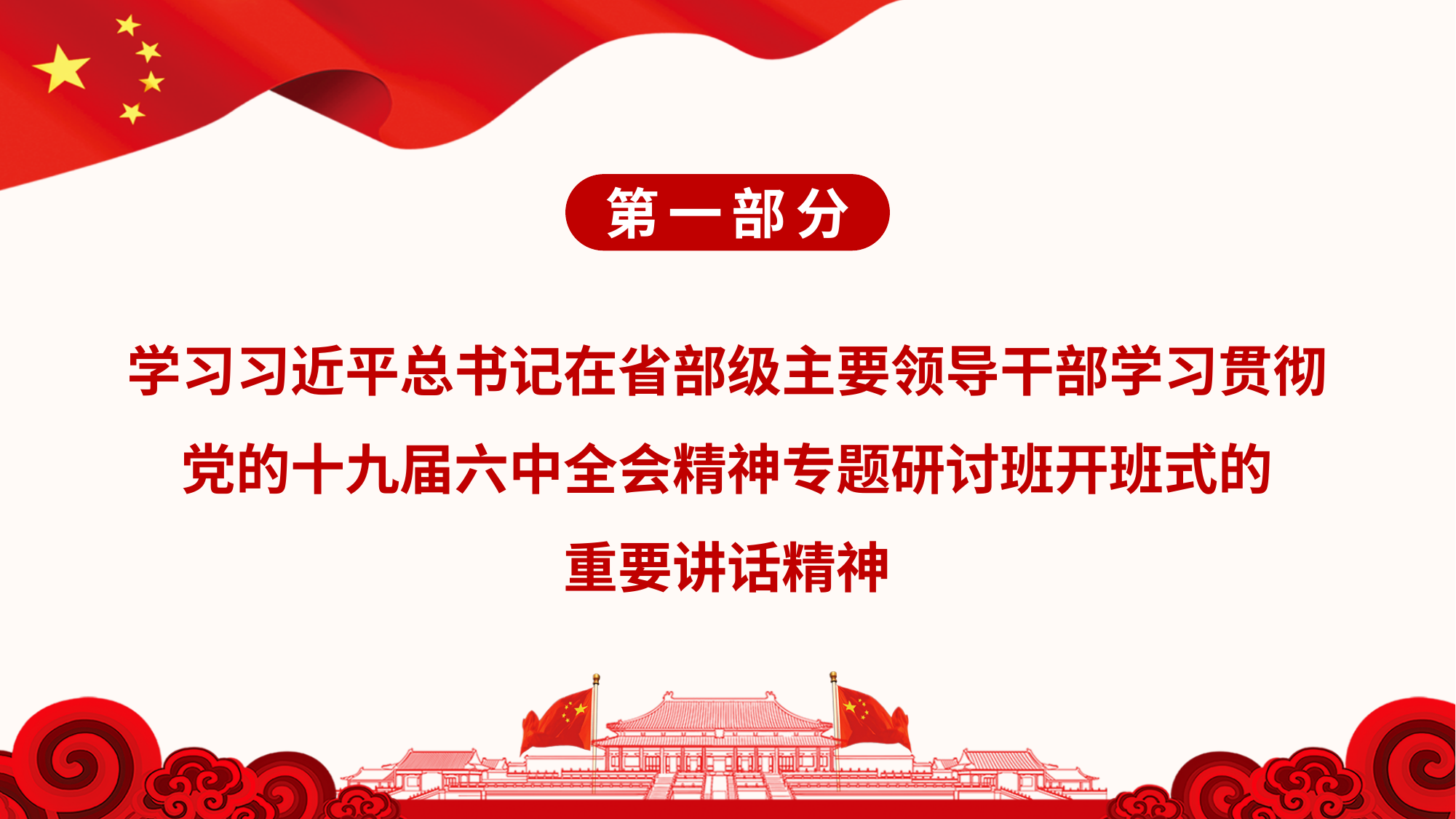

第一部分
学习习近平总书记在省部级主要领导干部学习贯彻党的十九届六中全会精神专题研讨班开班式的
重要讲话精神